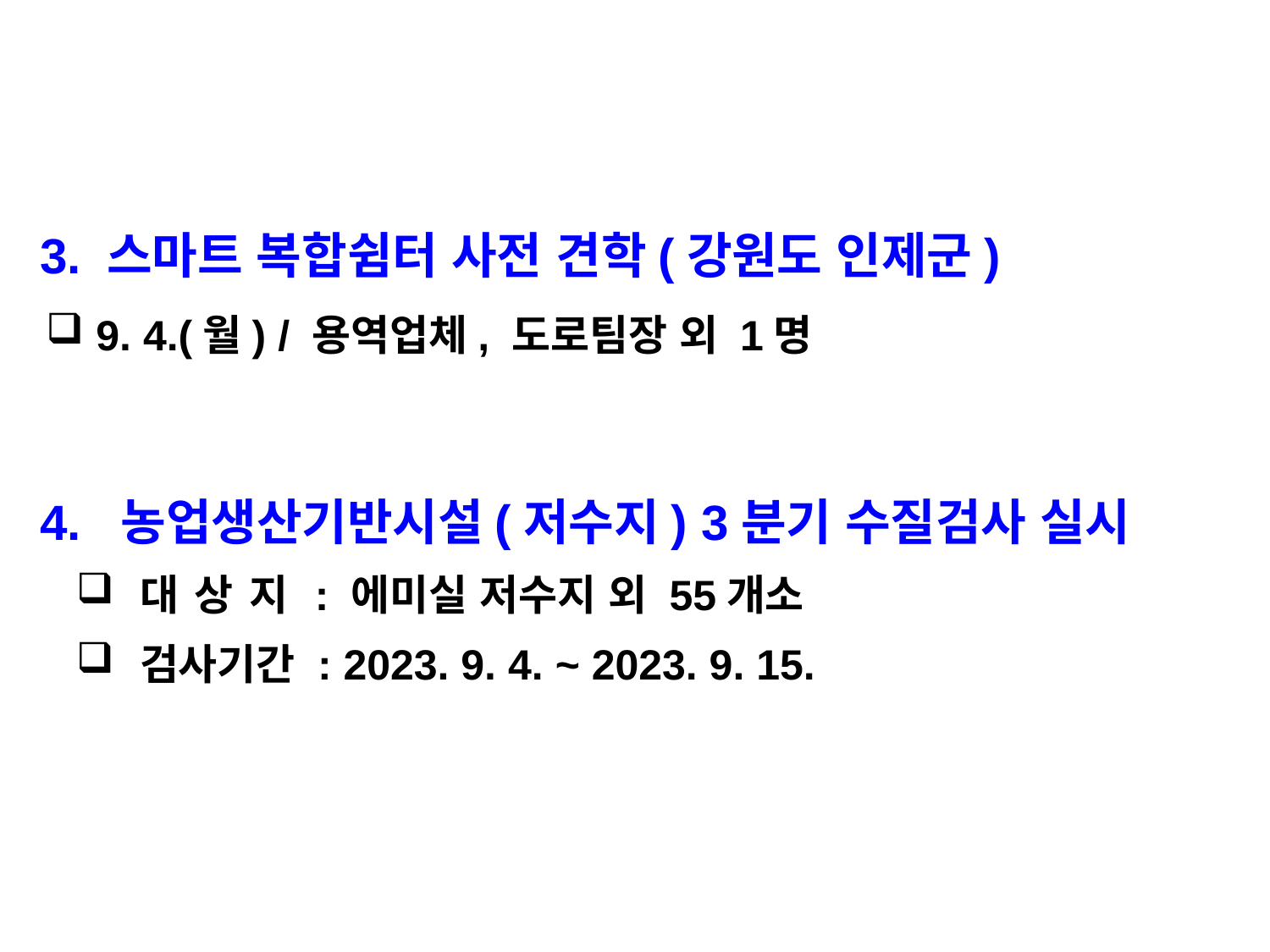

3. 스마트 복합쉼터 사전 견학(강원도 인제군)
 9. 4.(월) / 용역업체, 도로팀장 외 1명

  4.  농업생산기반시설(저수지) 3분기 수질검사 실시
대 상 지 : 에미실 저수지 외 55개소
검사기간 : 2023. 9. 4. ~ 2023. 9. 15.